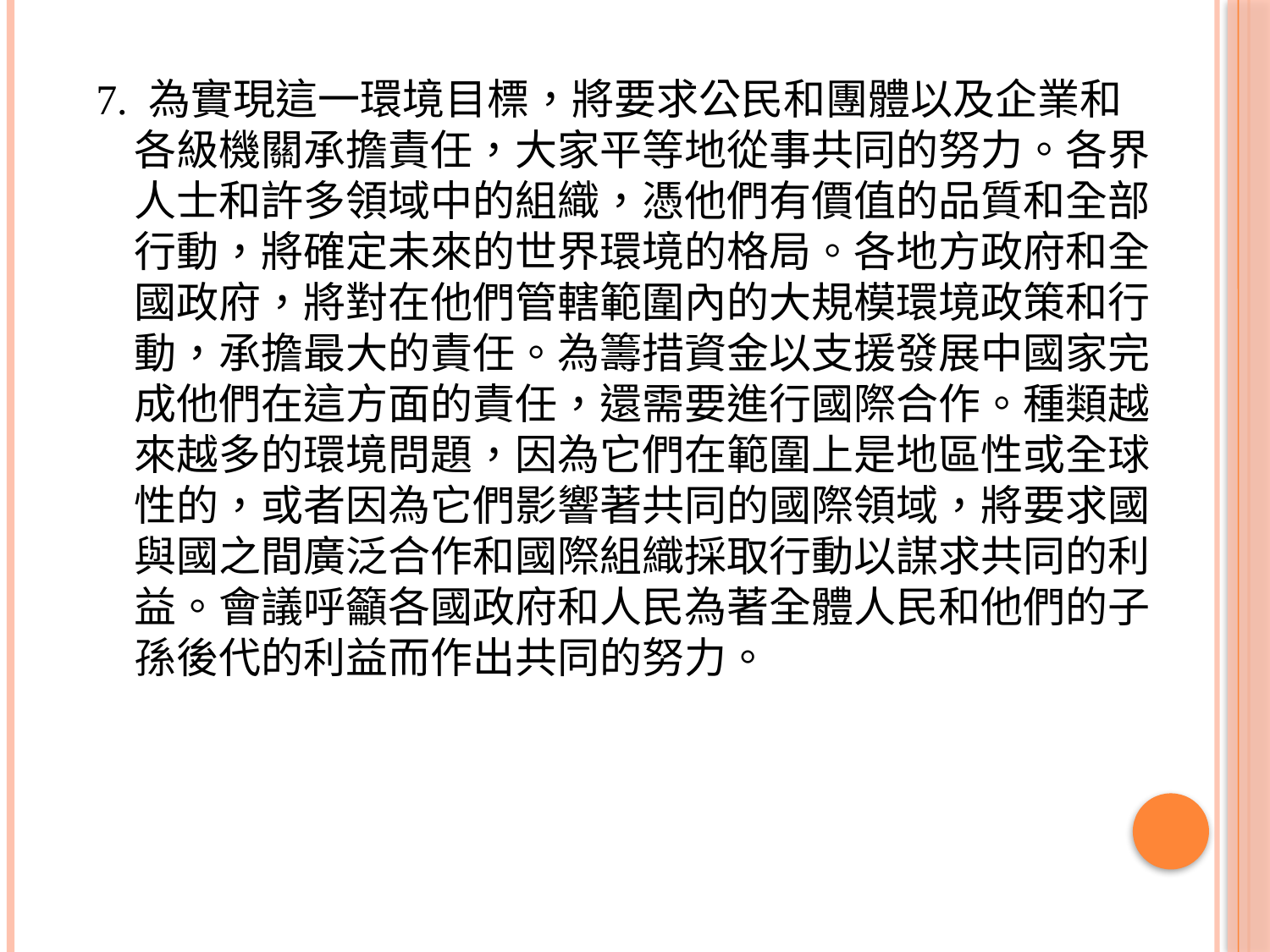

7. 為實現這一環境目標，將要求公民和團體以及企業和各級機關承擔責任，大家平等地從事共同的努力。各界人士和許多領域中的組織，憑他們有價值的品質和全部行動，將確定未來的世界環境的格局。各地方政府和全國政府，將對在他們管轄範圍內的大規模環境政策和行動，承擔最大的責任。為籌措資金以支援發展中國家完成他們在這方面的責任，還需要進行國際合作。種類越來越多的環境問題，因為它們在範圍上是地區性或全球性的，或者因為它們影響著共同的國際領域，將要求國與國之間廣泛合作和國際組織採取行動以謀求共同的利益。會議呼籲各國政府和人民為著全體人民和他們的子孫後代的利益而作出共同的努力。